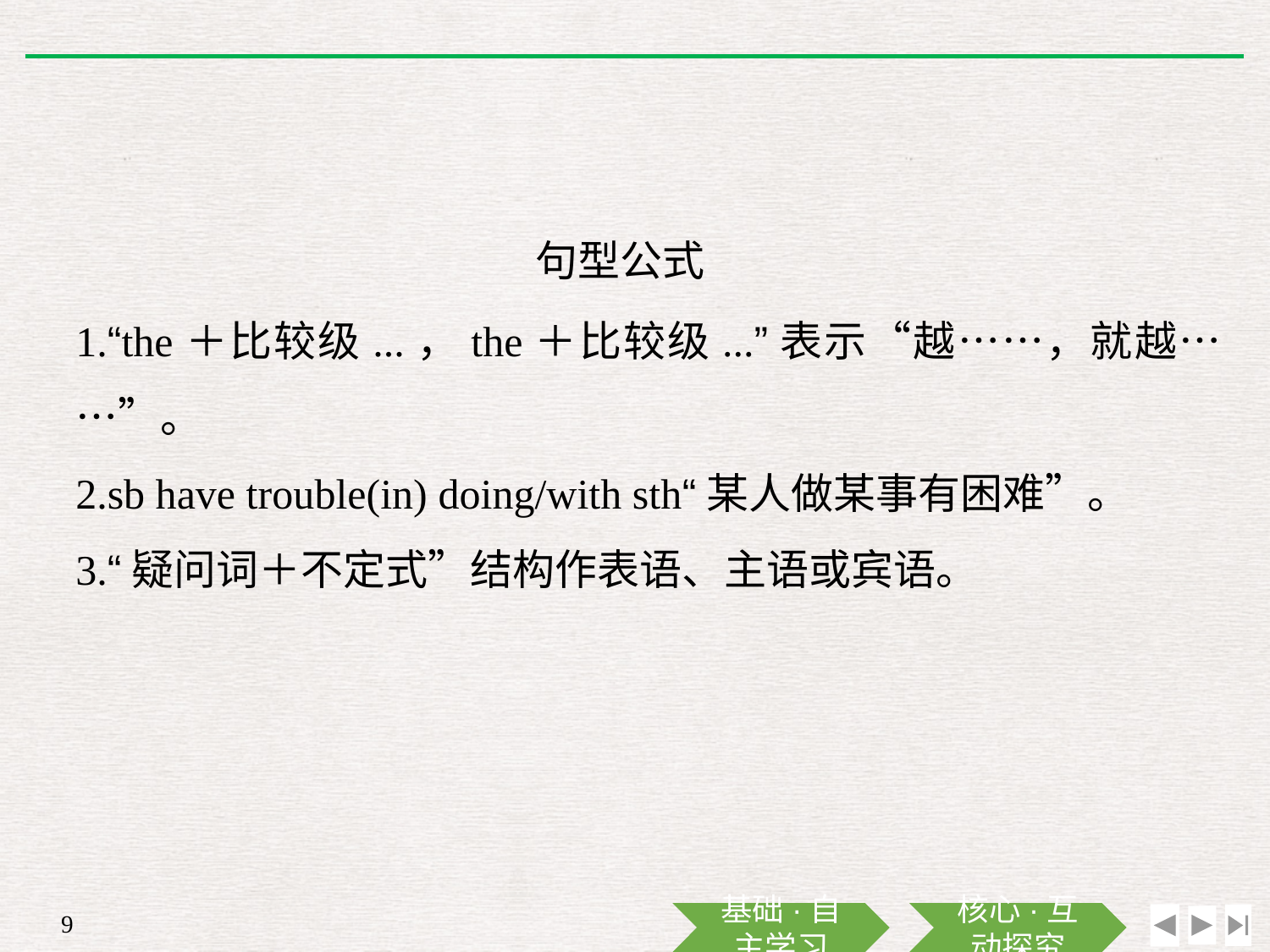

句型公式
1.“the＋比较级...，the＋比较级...”表示“越……，就越……”。
2.sb have trouble(in) doing/with sth“某人做某事有困难”。
3.“疑问词＋不定式”结构作表语、主语或宾语。